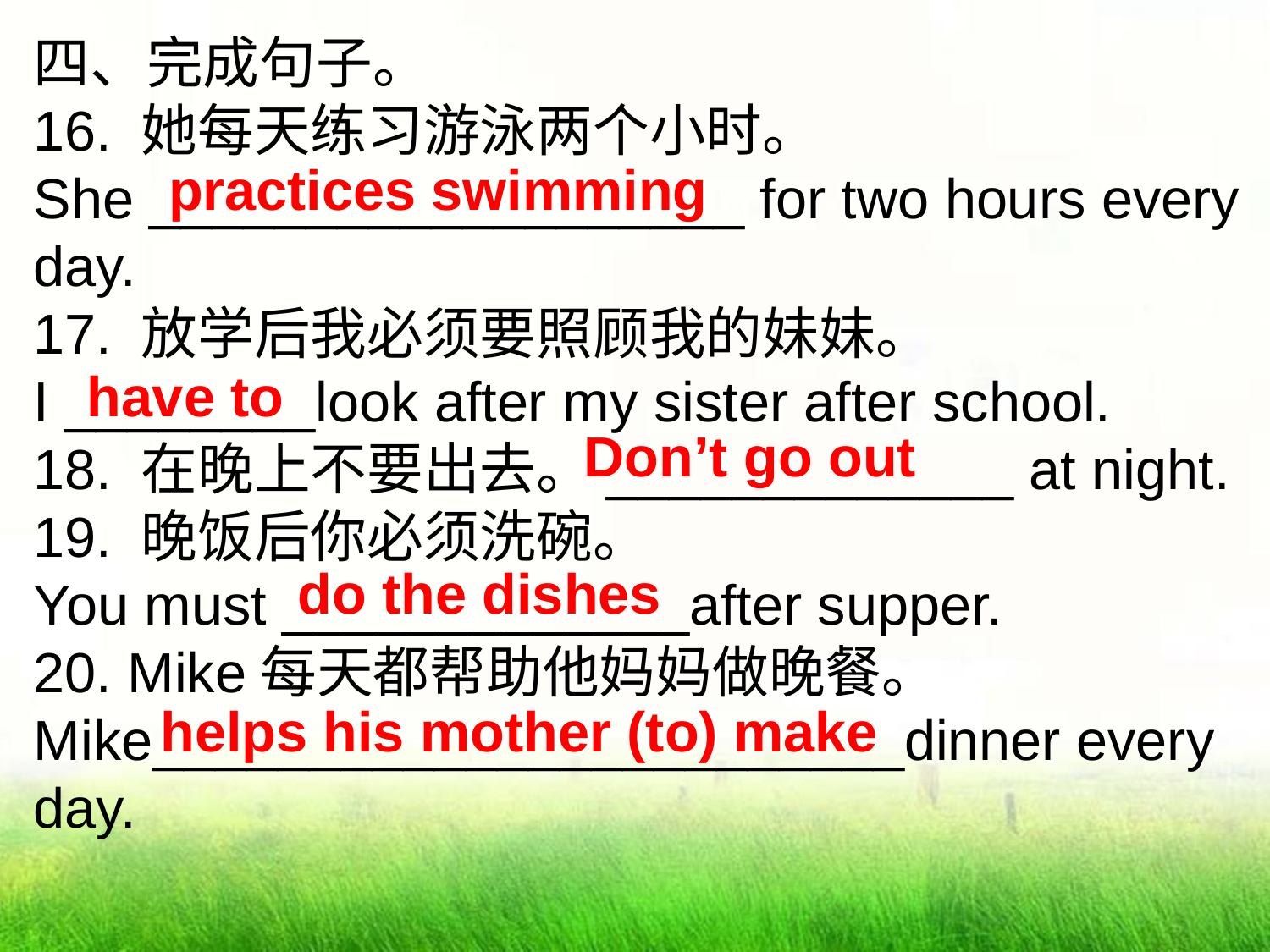

四、完成句子。
16. 她每天练习游泳两个小时。
She ___________________ for two hours every day.
17. 放学后我必须要照顾我的妹妹。
I ________look after my sister after school.
18. 在晚上不要出去。_____________ at night.
19. 晚饭后你必须洗碗。
You must _____________after supper.
20. Mike每天都帮助他妈妈做晚餐。
Mike________________________dinner every day.
practices swimming
have to
Don’t go out
do the dishes
helps his mother (to) make